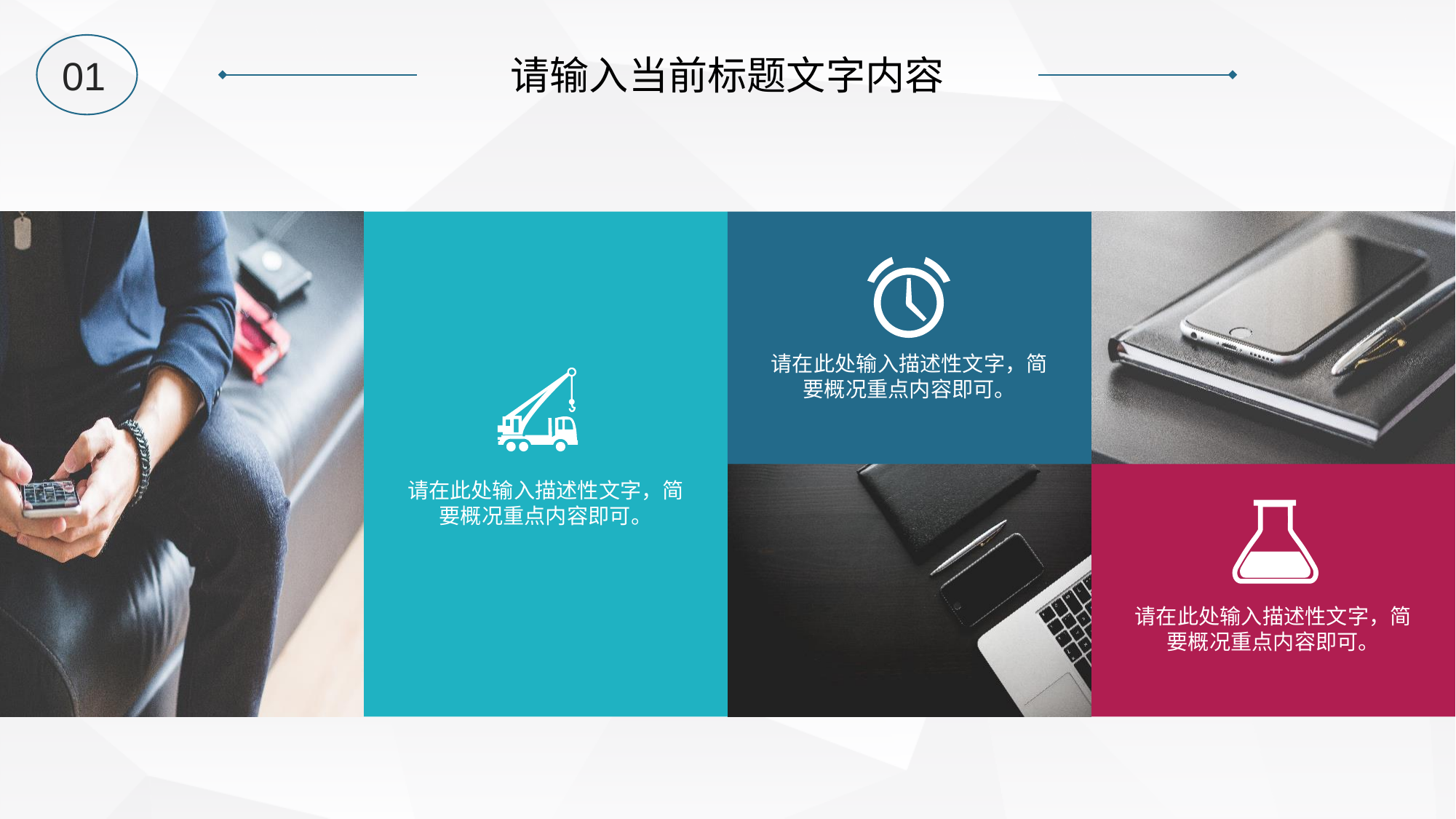

01
请输入当前标题文字内容

请在此处输入描述性文字，简要概况重点内容即可。

请在此处输入描述性文字，简要概况重点内容即可。

请在此处输入描述性文字，简要概况重点内容即可。